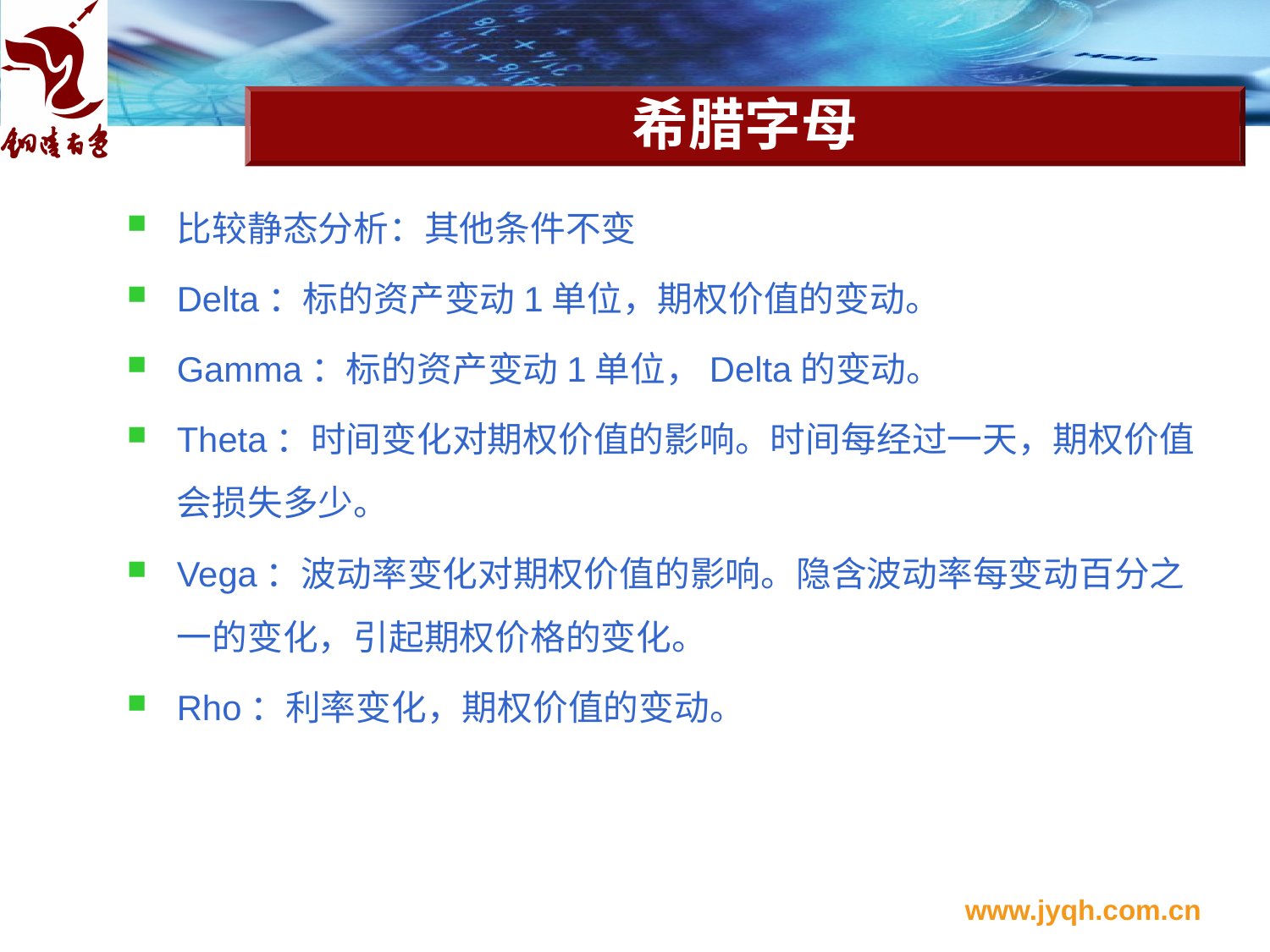

# 希腊字母
比较静态分析：其他条件不变
Delta：标的资产变动1单位，期权价值的变动。
Gamma：标的资产变动1单位，Delta的变动。
Theta：时间变化对期权价值的影响。时间每经过一天，期权价值会损失多少。
Vega：波动率变化对期权价值的影响。隐含波动率每变动百分之一的变化，引起期权价格的变化。
Rho：利率变化，期权价值的变动。

www.jyqh.com.cn